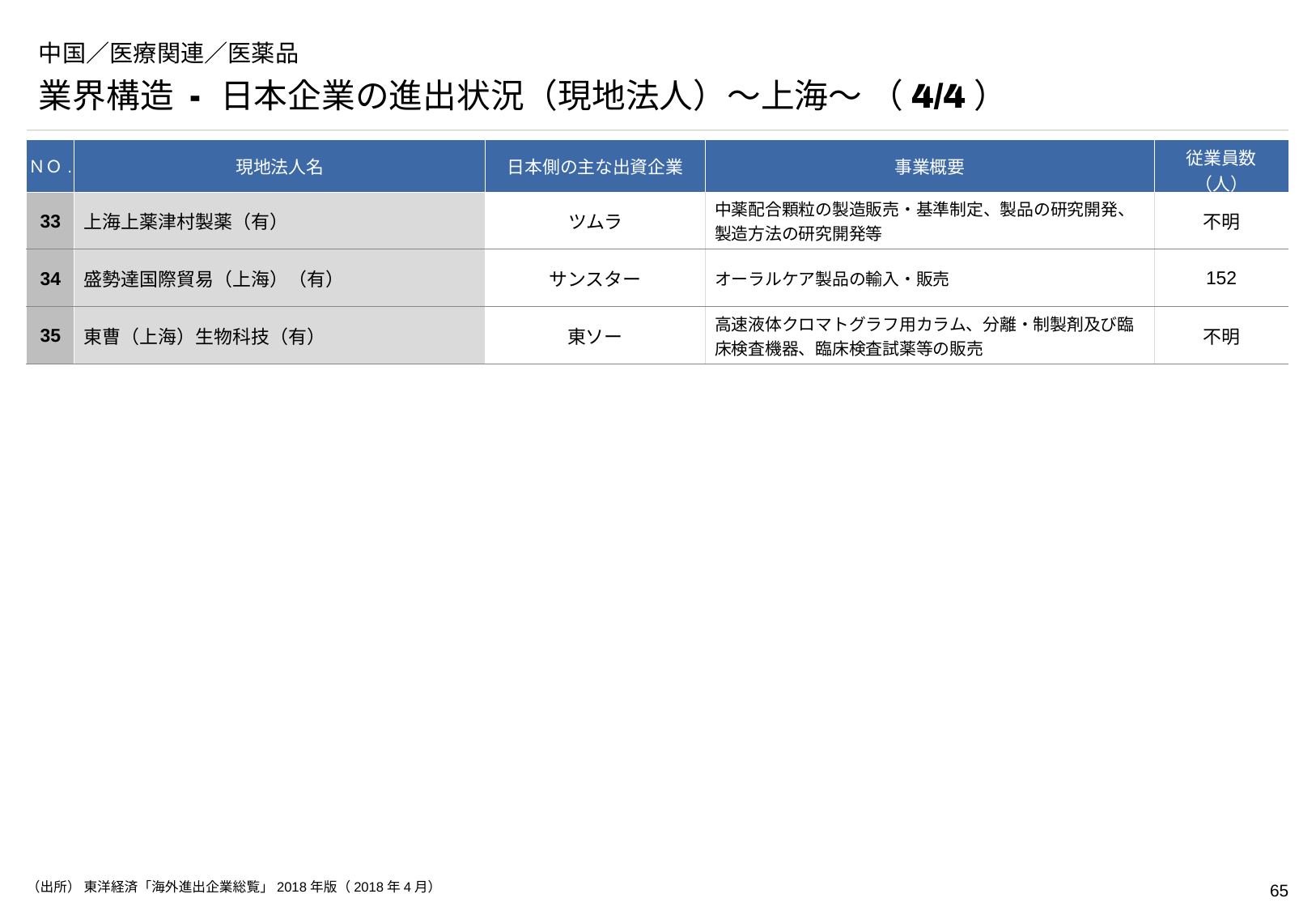

# 中国／医療関連／医薬品
業界構造 - 日本企業の進出状況（現地法人）～上海～ （4/4）
| ＮＯ. | 現地法人名 | 日本側の主な出資企業 | 事業概要 | 従業員数（人） |
| --- | --- | --- | --- | --- |
| 33 | 上海上薬津村製薬（有） | ツムラ | 中薬配合顆粒の製造販売・基準制定、製品の研究開発、製造方法の研究開発等 | 不明 |
| 34 | 盛勢達国際貿易（上海）（有） | サンスター | オーラルケア製品の輸入・販売 | 152 |
| 35 | 東曹（上海）生物科技（有） | 東ソー | 高速液体クロマトグラフ用カラム、分離・制製剤及び臨床検査機器、臨床検査試薬等の販売 | 不明 |
（出所） 東洋経済「海外進出企業総覧」2018年版（2018年4月）